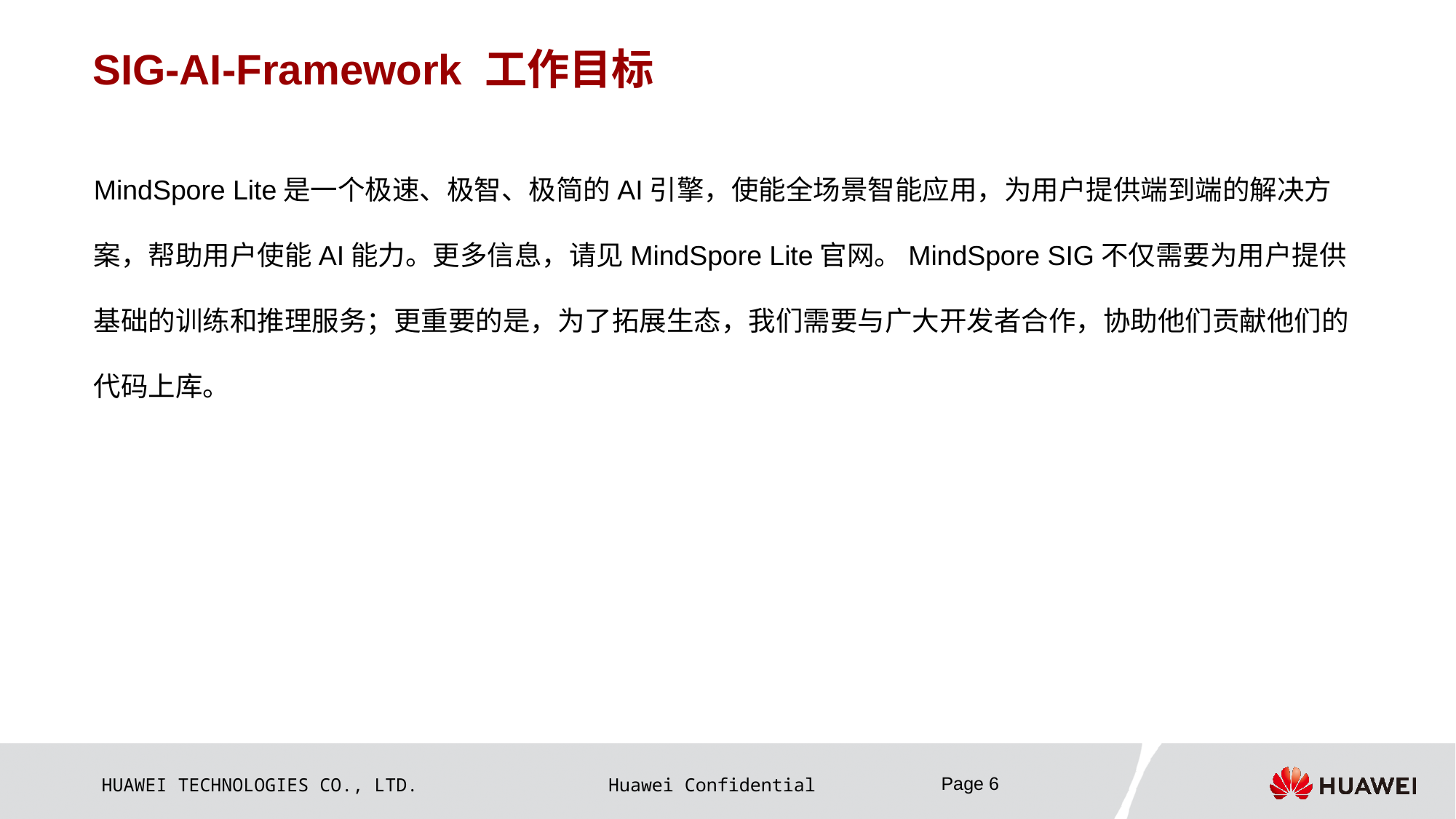

# SIG-AI-Framework 工作目标
MindSpore Lite是一个极速、极智、极简的AI引擎，使能全场景智能应用，为用户提供端到端的解决方案，帮助用户使能AI能力。更多信息，请见MindSpore Lite官网。MindSpore SIG不仅需要为用户提供基础的训练和推理服务；更重要的是，为了拓展生态，我们需要与广大开发者合作，协助他们贡献他们的代码上库。

Page 6